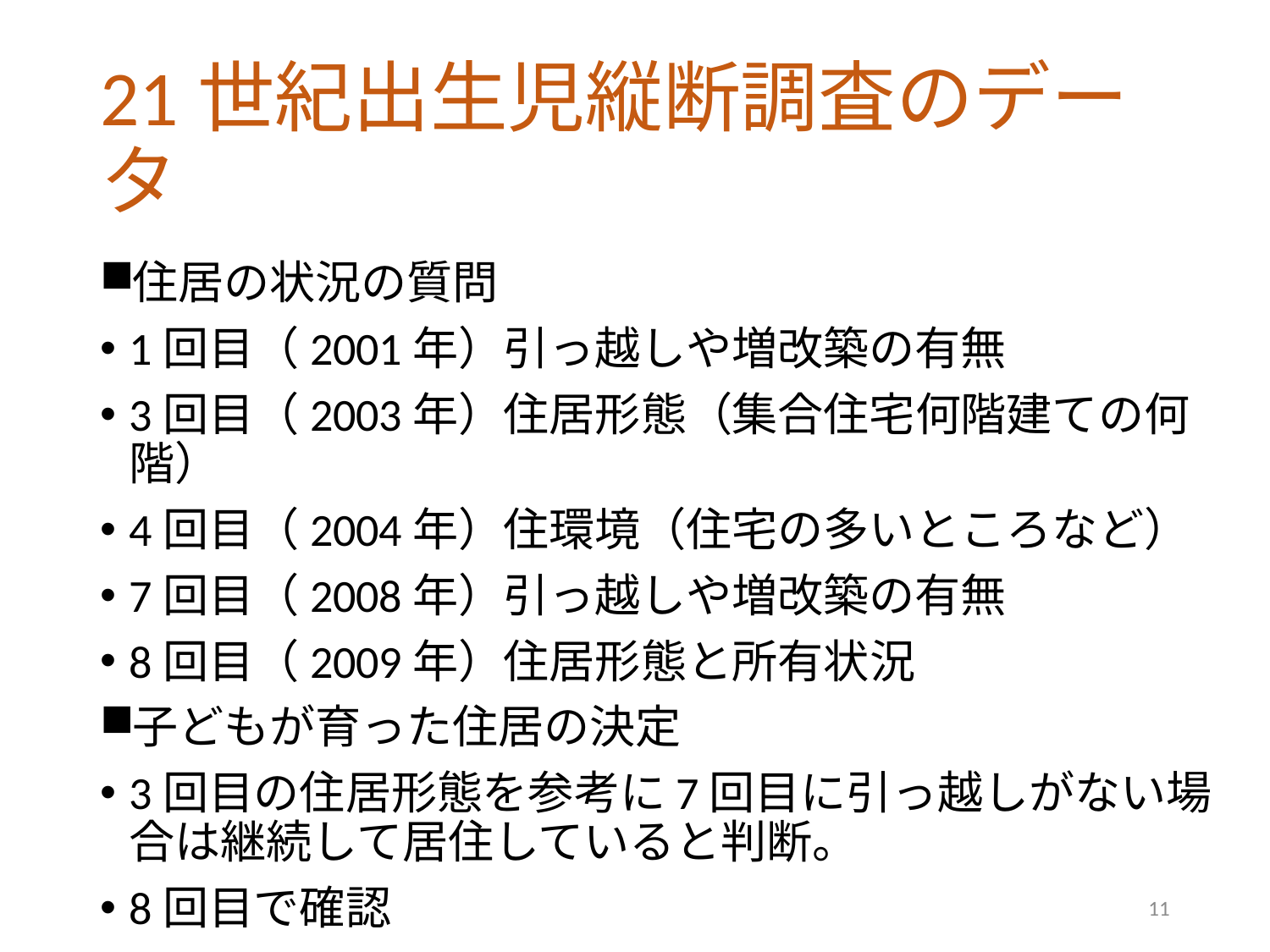

# 21世紀出生児縦断調査のデータ
住居の状況の質問
1回目（2001年）引っ越しや増改築の有無
3回目（2003年）住居形態（集合住宅何階建ての何階）
4回目（2004年）住環境（住宅の多いところなど）
7回目（2008年）引っ越しや増改築の有無
8回目（2009年）住居形態と所有状況
子どもが育った住居の決定
3回目の住居形態を参考に7回目に引っ越しがない場合は継続して居住していると判断。
8回目で確認
11